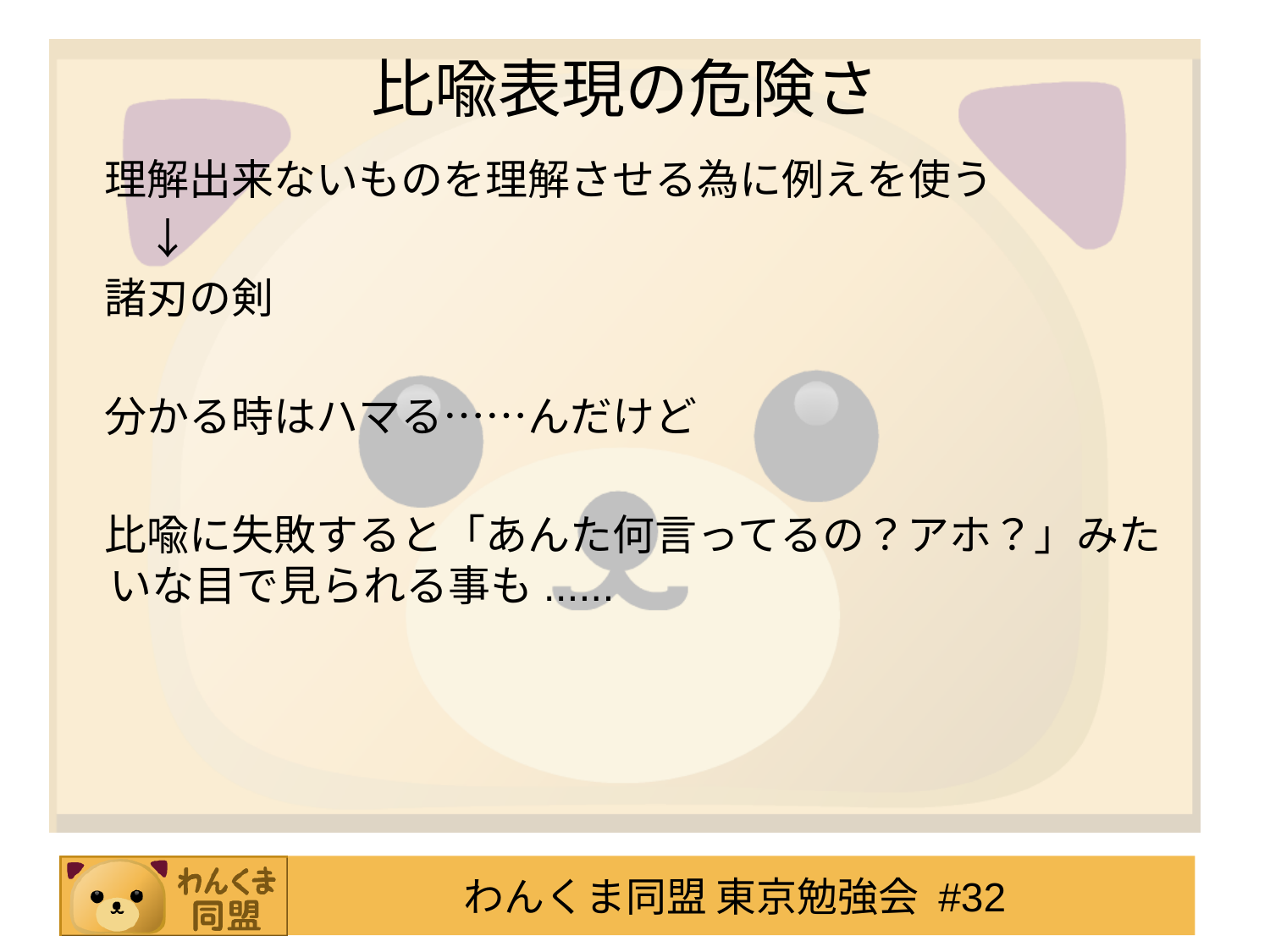

比喩表現の危険さ
　理解出来ないものを理解させる為に例えを使う
　　↓
　諸刃の剣

　分かる時はハマる……んだけど

　比喩に失敗すると「あんた何言ってるの？アホ？」みたいな目で見られる事も......